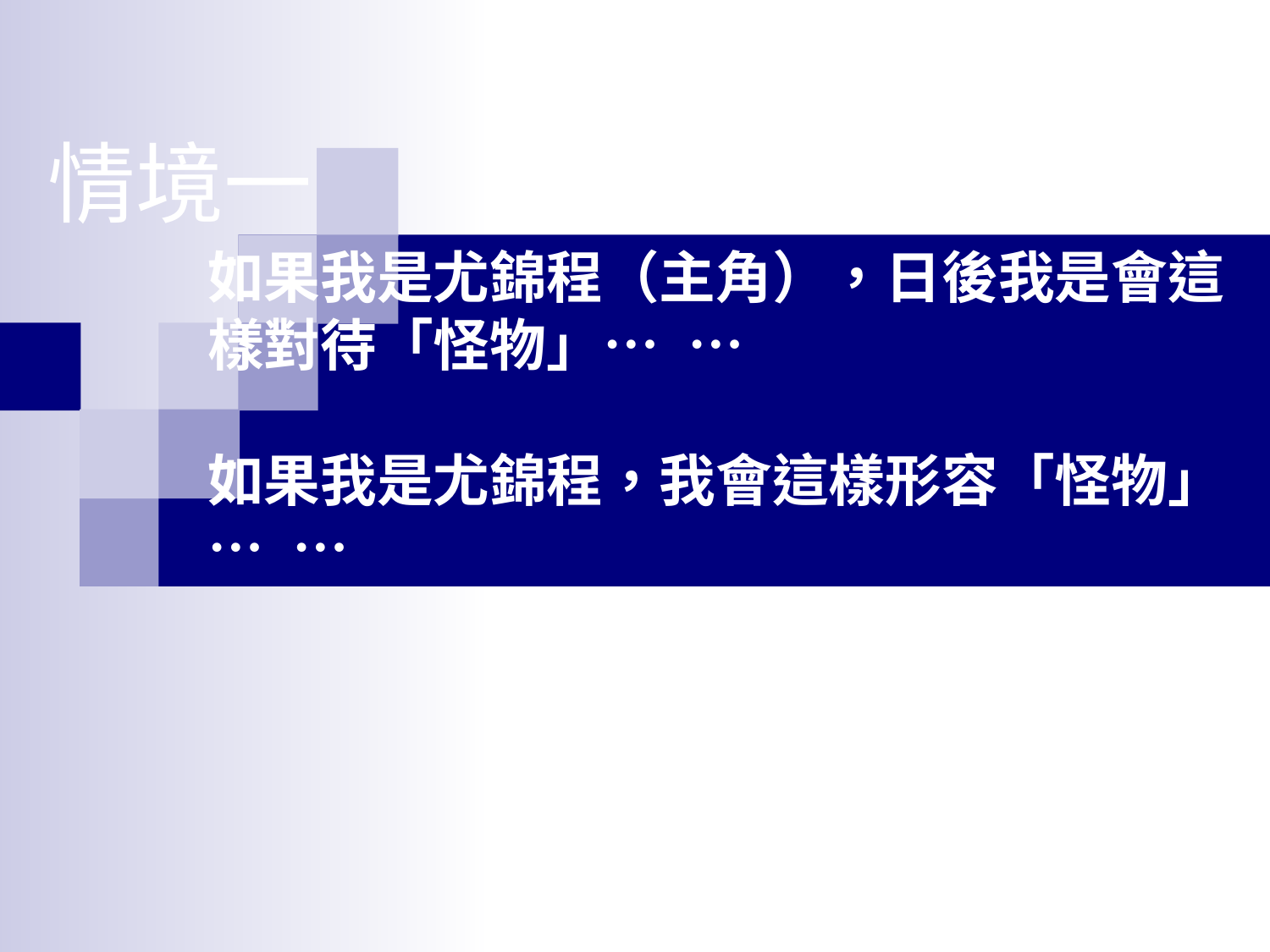

# 情境一
如果我是尤錦程（主角），日後我是會這樣對待「怪物」… …
如果我是尤錦程，我會這樣形容「怪物」… …